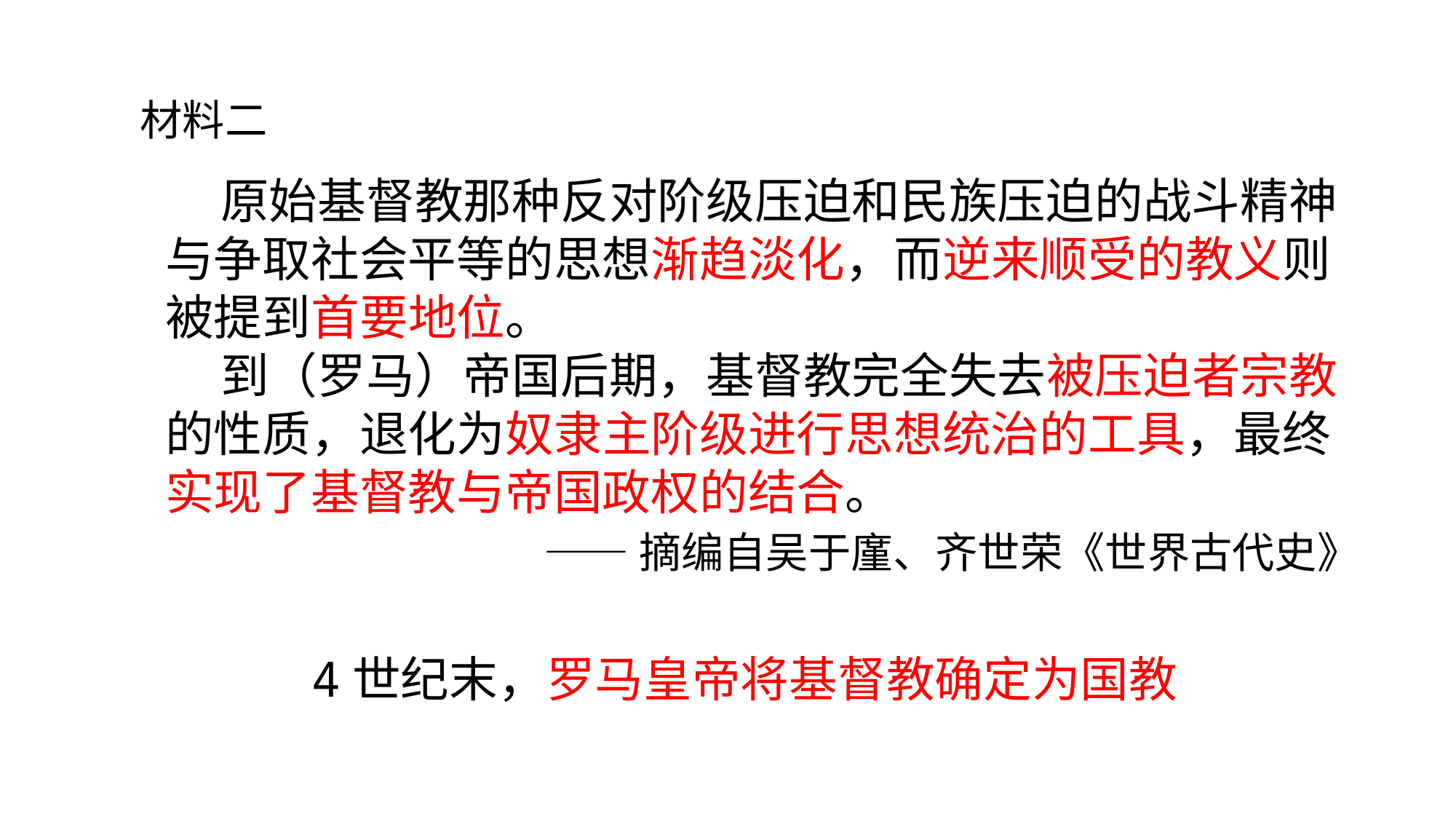

材料二
    原始基督教那种反对阶级压迫和民族压迫的战斗精神与争取社会平等的思想渐趋淡化，而逆来顺受的教义则被提到首要地位。
    到（罗马）帝国后期，基督教完全失去被压迫者宗教的性质，退化为奴隶主阶级进行思想统治的工具，最终实现了基督教与帝国政权的结合。
 ——摘编自吴于廑、齐世荣《世界古代史》
4世纪末，罗马皇帝将基督教确定为国教